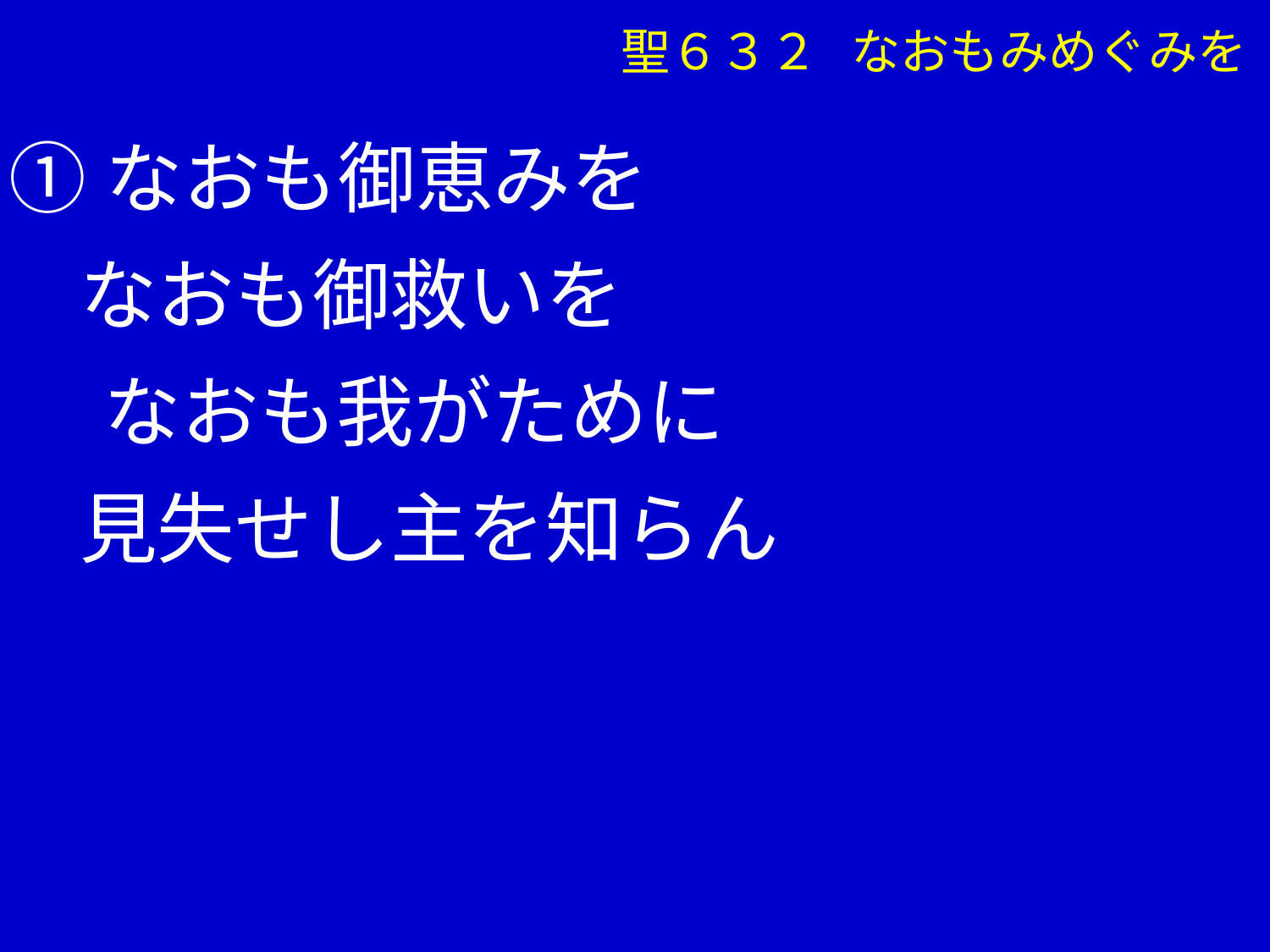

聖６３２   なおもみめぐみを
  ①なおも御恵みを
     なおも御救いを
　   なおも我がために
     見失せし主を知らん